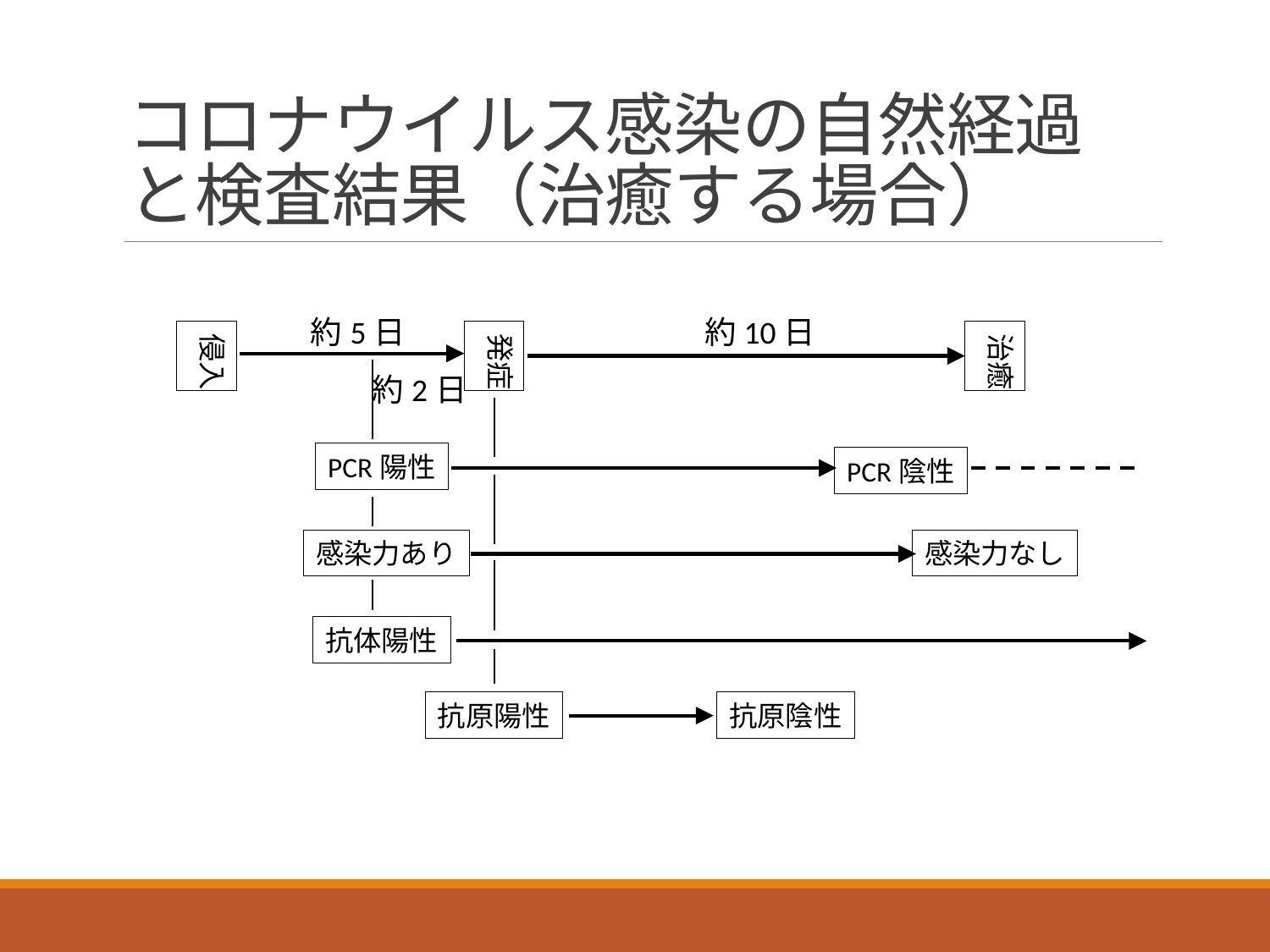

# コロナウイルス感染の自然経過 と検査結果（治癒する場合）
約5日
約10日
侵入
発症
治癒
約2日
PCR陽性
PCR陰性
感染力あり
感染力なし
抗体陽性
抗原陽性
抗原陰性